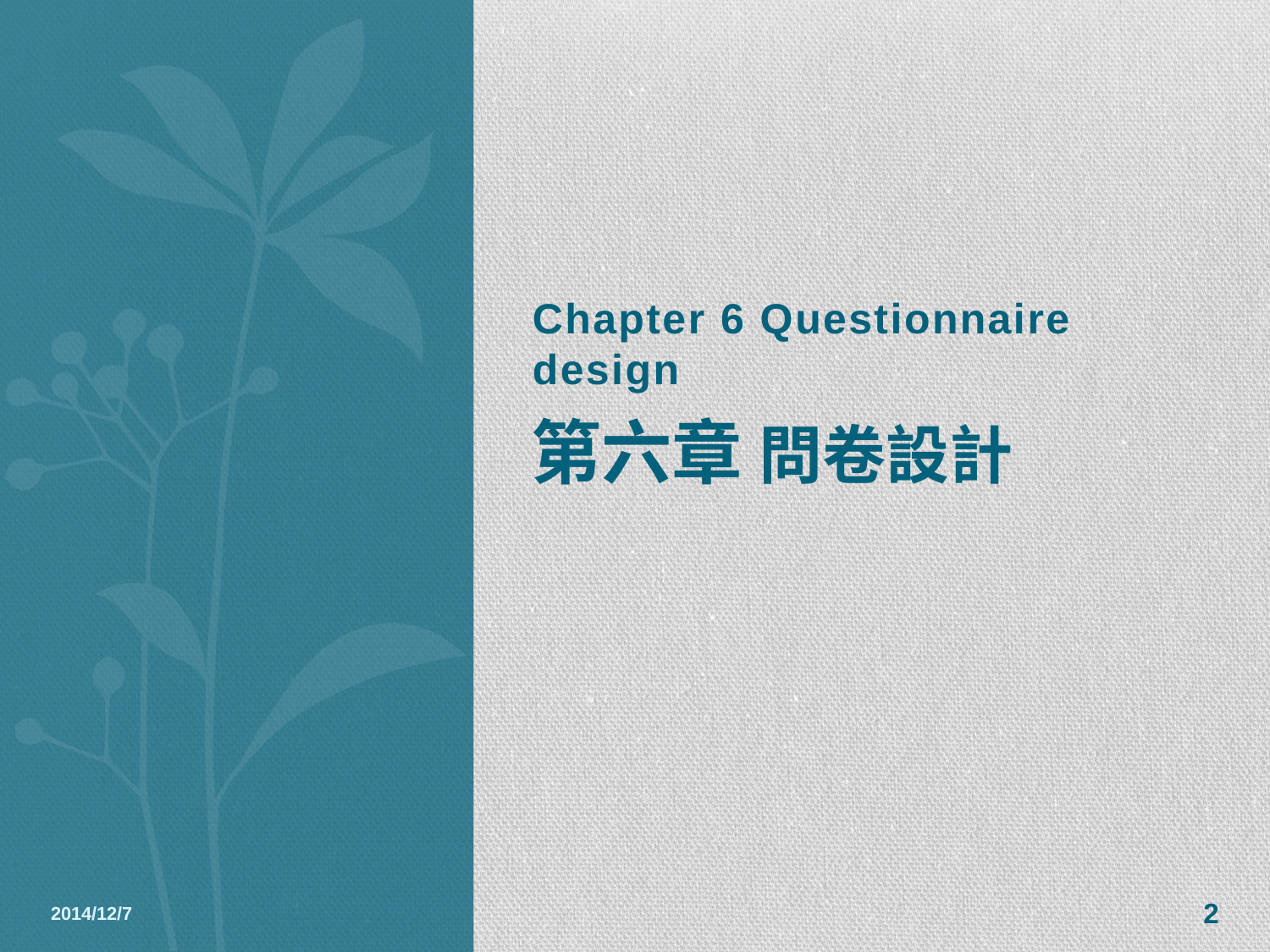

Chapter 6 Questionnaire design
# 第六章 問卷設計
2014/12/7
2